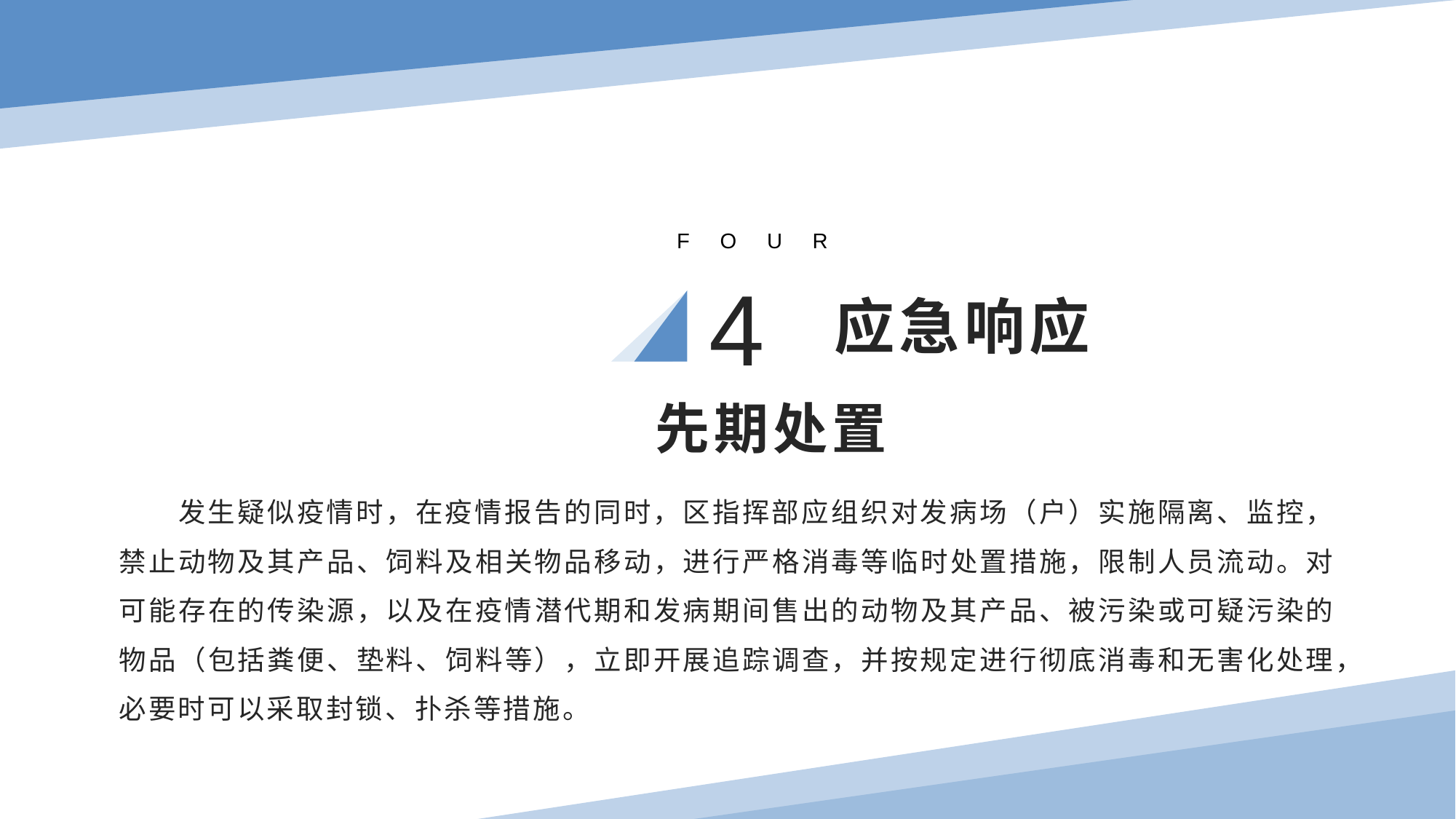

FOUR
4
# 应急响应
 先期处置
发生疑似疫情时，在疫情报告的同时，区指挥部应组织对发病场（户）实施隔离、监控，禁止动物及其产品、饲料及相关物品移动，进行严格消毒等临时处置措施，限制人员流动。对可能存在的传染源，以及在疫情潜代期和发病期间售出的动物及其产品、被污染或可疑污染的物品（包括粪便、垫料、饲料等），立即开展追踪调查，并按规定进行彻底消毒和无害化处理，必要时可以采取封锁、扑杀等措施。